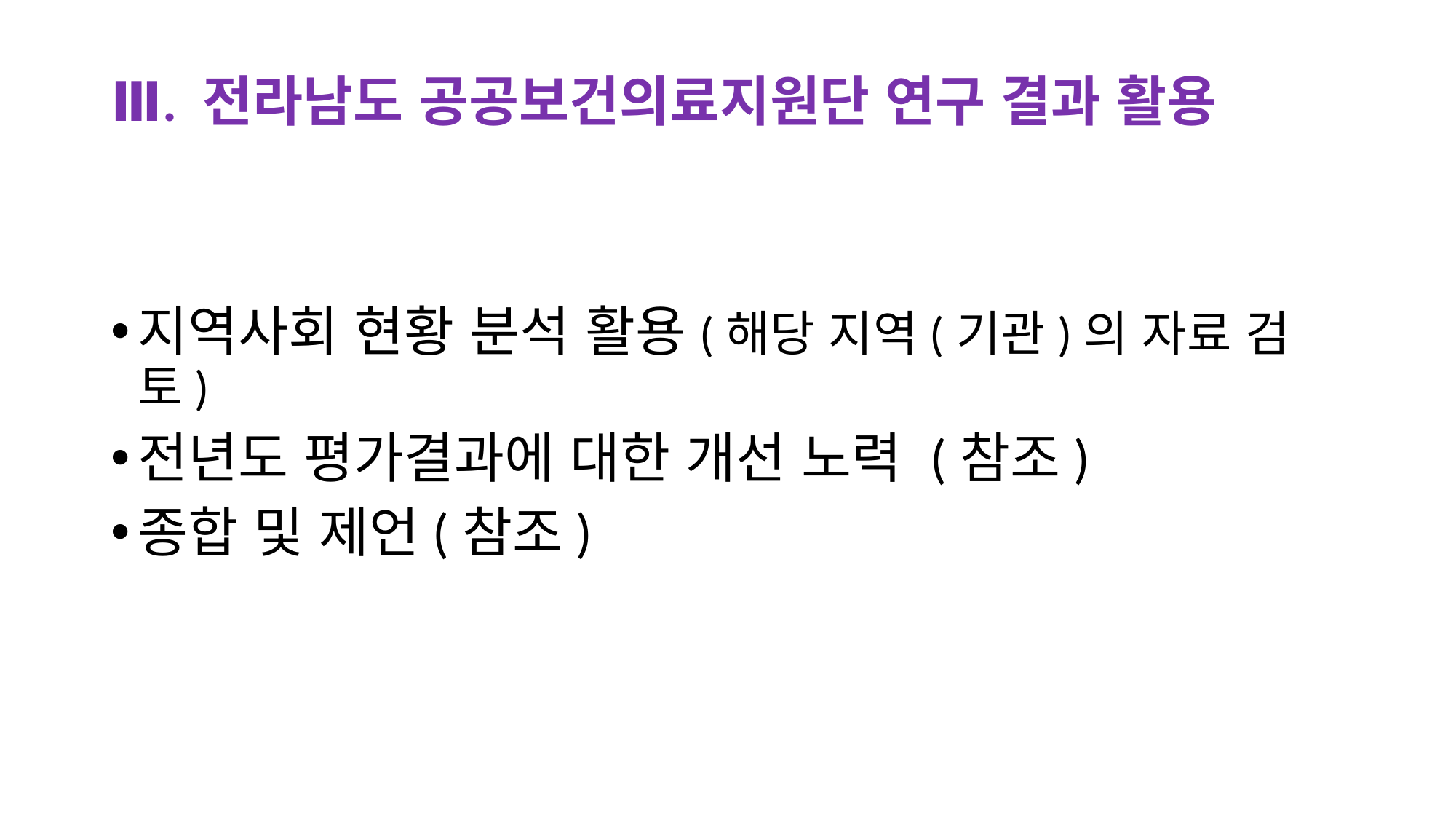

# Ⅲ. 전라남도 공공보건의료지원단 연구 결과 활용

지역사회 현황 분석 활용(해당 지역(기관)의 자료 검토)
전년도 평가결과에 대한 개선 노력 (참조)
종합 및 제언(참조)